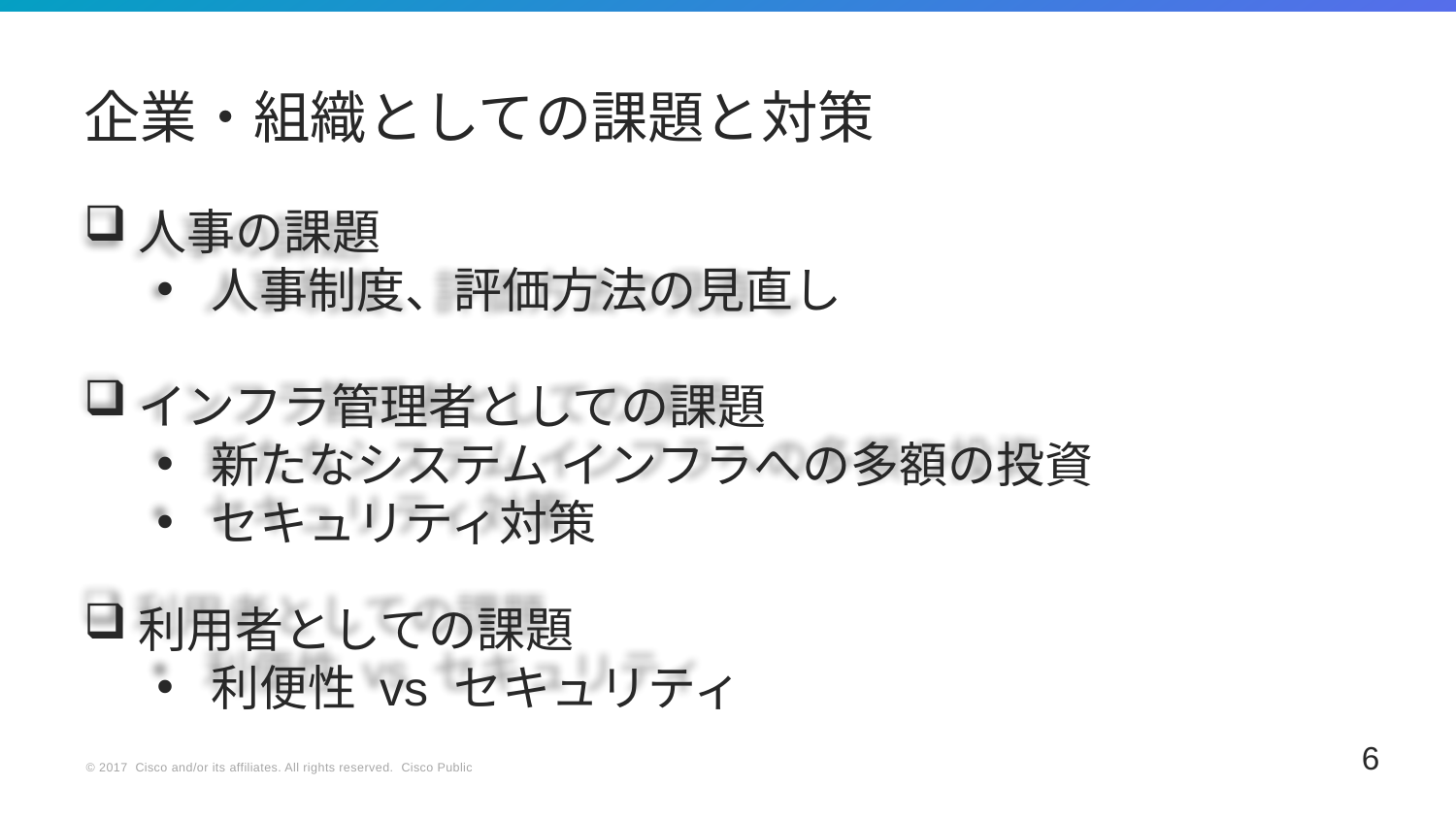

# 企業・組織としての課題と対策
人事の課題
人事制度、評価方法の見直し

インフラ管理者としての課題
新たなシステム インフラへの多額の投資
セキュリティ対策

利用者としての課題
利便性 vs セキュリティ